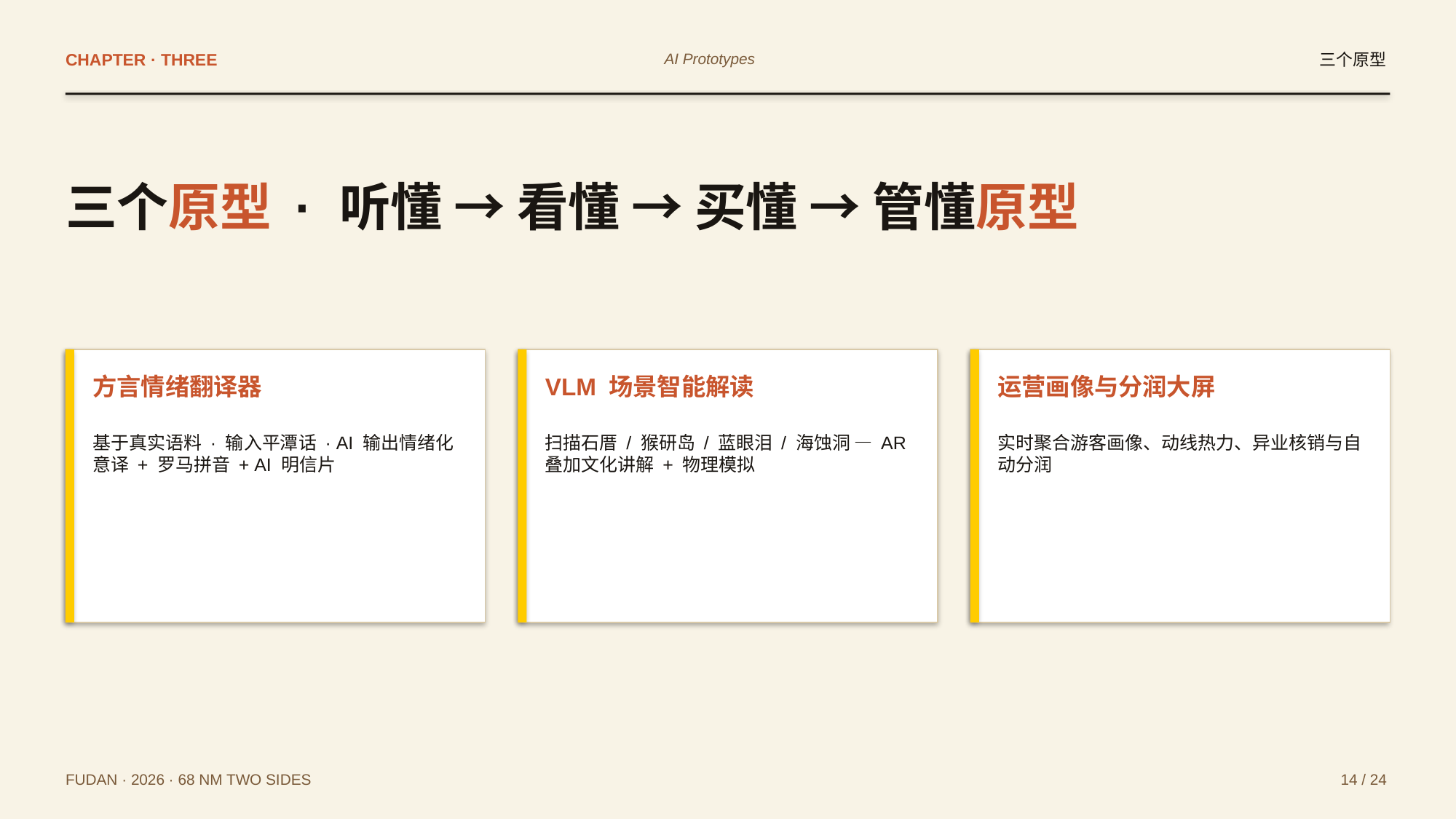

CHAPTER · THREE
AI Prototypes
三个原型

三个原型 · 听懂 → 看懂 → 买懂 → 管懂原型

方言情绪翻译器
VLM 场景智能解读
运营画像与分润大屏
基于真实语料 · 输入平潭话 · AI 输出情绪化意译 + 罗马拼音 + AI 明信片
扫描石厝 / 猴研岛 / 蓝眼泪 / 海蚀洞 — AR 叠加文化讲解 + 物理模拟
实时聚合游客画像、动线热力、异业核销与自动分润
FUDAN · 2026 · 68 NM TWO SIDES
14 / 24